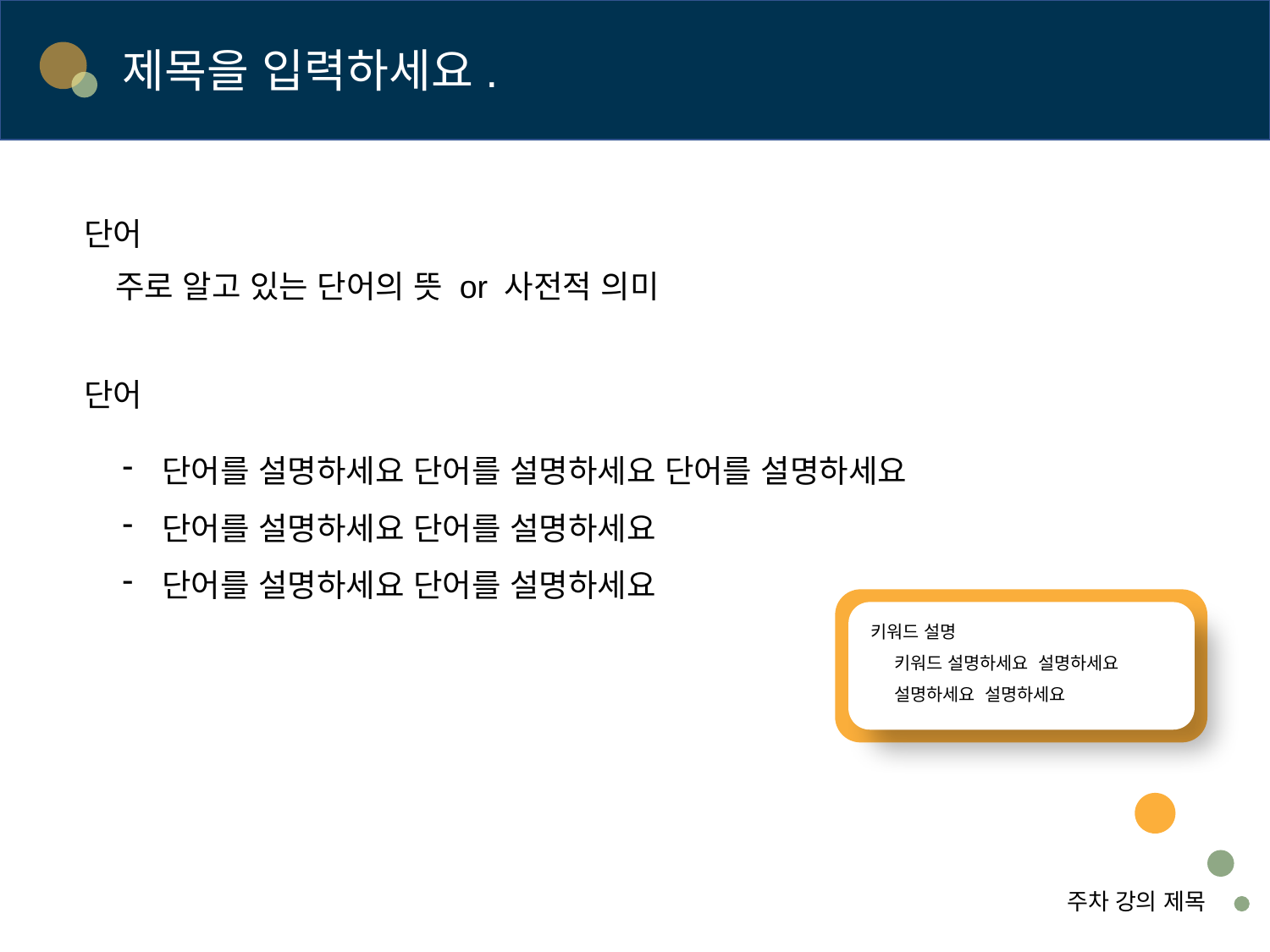

# 제목을 입력하세요.

단어
주로 알고 있는 단어의 뜻 or 사전적 의미
단어
단어를 설명하세요 단어를 설명하세요 단어를 설명하세요
단어를 설명하세요 단어를 설명하세요
단어를 설명하세요 단어를 설명하세요

키워드 설명
키워드 설명하세요  설명하세요
설명하세요  설명하세요

주차 강의 제목